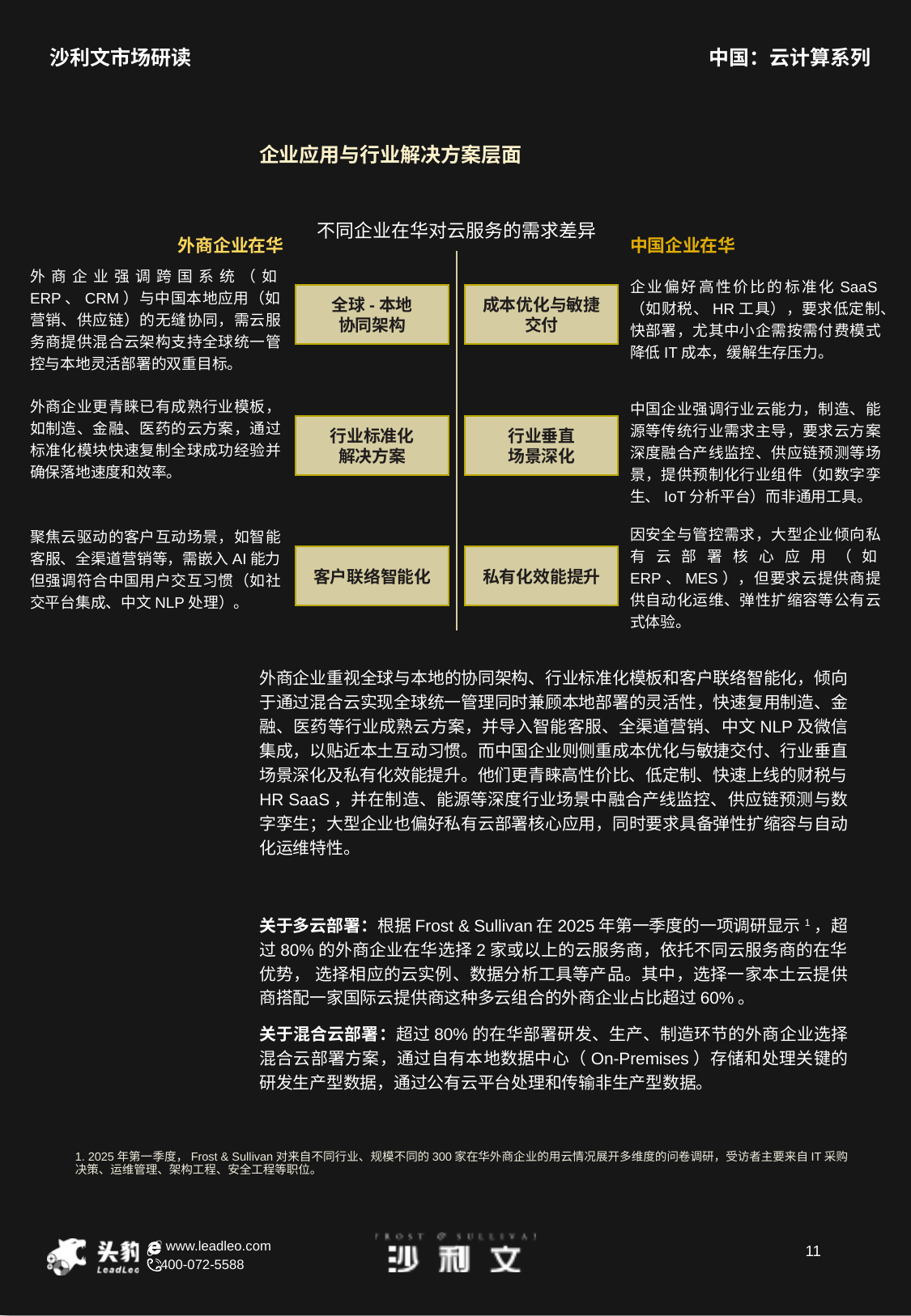

企业应用与行业解决方案层面
1. 评估云服务提供商的信誉和口碑
评估云服务提供商的信誉和口碑是选择云服务提供商的重要步骤之一。外商企业可以通过查看云服务提供商的客户评价、行业排名、奖项等方式来评估其信誉和口碑。
2. 考察其在跨国业务方面的经验和能力
考察云服务提供商在跨国业务方面的经验和能力是选择云服务提供商的重要步骤之一。外商企业可以通过查看云服务提供商的全球数据中心分布、网络架构、合规认证等方式来考察其在跨国业务方面的经验和能力。
3. 了解其数据中心分布和网络架构
了解云服务提供商的数据中心分布和网络架构是选择云服务提供商的重要步骤之一。外商企业可以通过查看云服务提供商的数据中心地理位置、网络连接方式、带宽等方式来了解其数据中心分布和网络架构。
不同企业在华对云服务的需求差异
外商企业在华
中国企业在华
外商企业强调跨国系统（如ERP、CRM）与中国本地应用（如营销、供应链）的无缝协同，需云服务商提供混合云架构支持全球统一管控与本地灵活部署的双重目标。
企业偏好高性价比的标准化SaaS（如财税、HR工具），要求低定制、快部署，尤其中小企需按需付费模式降低IT成本，缓解生存压力。
全球-本地
协同架构
成本优化与敏捷交付
外商企业更青睐已有成熟行业模板，如制造、金融、医药的云方案，通过标准化模块快速复制全球成功经验并确保落地速度和效率。
中国企业强调行业云能力，制造、能源等传统行业需求主导，要求云方案深度融合产线监控、供应链预测等场景，提供预制化行业组件（如数字孪生、IoT分析平台）而非通用工具。
行业标准化
解决方案
行业垂直
场景深化
因安全与管控需求，大型企业倾向私有云部署核心应用（如ERP、MES），但要求云提供商提供自动化运维、弹性扩缩容等公有云式体验。
聚焦云驱动的客户互动场景，如智能客服、全渠道营销等，需嵌入AI能力但强调符合中国用户交互习惯（如社交平台集成、中文NLP处理）。
客户联络智能化
私有化效能提升
架构方案的执行不是一锤子买卖，站在治理的角度，构建标准化指引，并文档化显得非常重要。套用技术雷达的方法，拿云选型来举例：• 将具备更通用能力、能够以较小退出成本迁出的云服务标识为“采纳”，团队可直接采用该服务；• 将通用性较弱、需要一定成本迁出的云服务标识为“谨慎”，团队在选型时需要经过架构组讨论，从业务重要程度和迁出成本间的平衡来论证采用该服务的必要性；• 将通用性差、迁出成本很高的云服务标识为“不推荐”，一般情况下团队不得采用该服务。
外商企业重视全球与本地的协同架构、行业标准化模板和客户联络智能化，倾向于通过混合云实现全球统一管理同时兼顾本地部署的灵活性，快速复用制造、金融、医药等行业成熟云方案，并导入智能客服、全渠道营销、中文NLP及微信集成，以贴近本土互动习惯。而中国企业则侧重成本优化与敏捷交付、行业垂直场景深化及私有化效能提升。他们更青睐高性价比、低定制、快速上线的财税与HR SaaS，并在制造、能源等深度行业场景中融合产线监控、供应链预测与数字孪生；大型企业也偏好私有云部署核心应用，同时要求具备弹性扩缩容与自动化运维特性。
其次，中国To B行业升级给很多外商企业带来了一个新机遇。原来外企只是把全球的东西照搬到中国，现在则可以通过本土企业升级的机会，把在中国创造出来的最佳实践反推至全世界。
关于多云部署：根据Frost & Sullivan在2025年第一季度的一项调研显示1，超过80%的外商企业在华选择2家或以上的云服务商，依托不同云服务商的在华优势， 选择相应的云实例、数据分析工具等产品。其中，选择一家本土云提供商搭配一家国际云提供商这种多云组合的外商企业占比超过60%。
关于混合云部署：超过80%的在华部署研发、生产、制造环节的外商企业选择混合云部署方案，通过自有本地数据中心（On-Premises）存储和处理关键的研发生产型数据，通过公有云平台处理和传输非生产型数据。
安全合规需求：外商企业看重云平台能够在中国本土提供的访问控制、鉴权、安全防御、数据安全、合规自动化等能力的丰富度，涉及在华研发和生产的外商亦看重云平台能够集成全球安全产品和技术栈的能力。
生态服务需求：鉴于中国市场已经形成本土化闭环的数字产业生态，外商企业通过云平台可接入本土资源、渠道、市场平台，与本土企业构建行业协作关系，并获取本土化行业解决方案。
可删除
11
1. 2025年第一季度，Frost & Sullivan对来自不同行业、规模不同的300家在华外商企业的用云情况展开多维度的问卷调研，受访者主要来自IT采购决策、运维管理、架构工程、安全工程等职位。